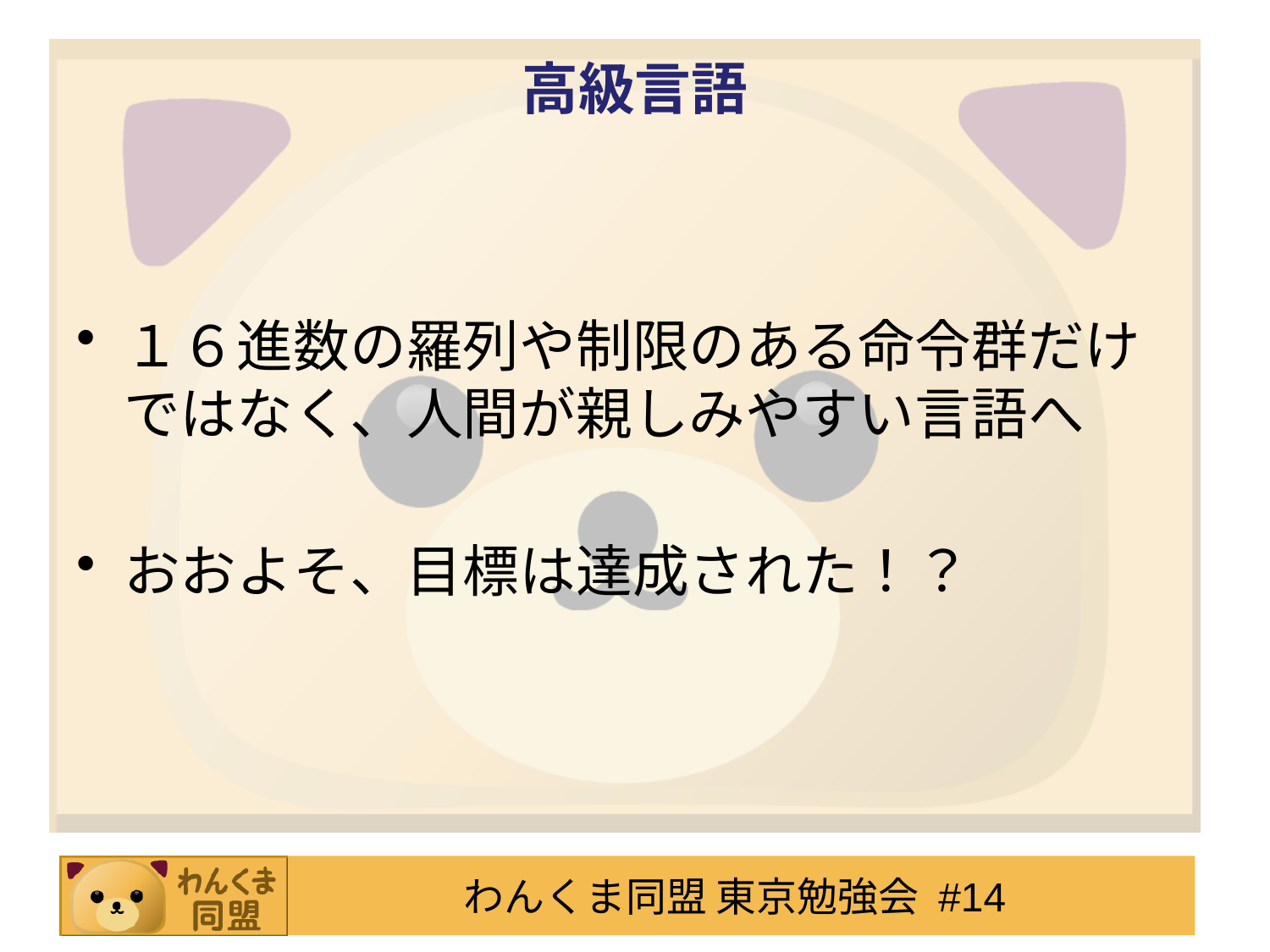

# 高級言語

１６進数の羅列や制限のある命令群だけではなく、人間が親しみやすい言語へ

おおよそ、目標は達成された！？